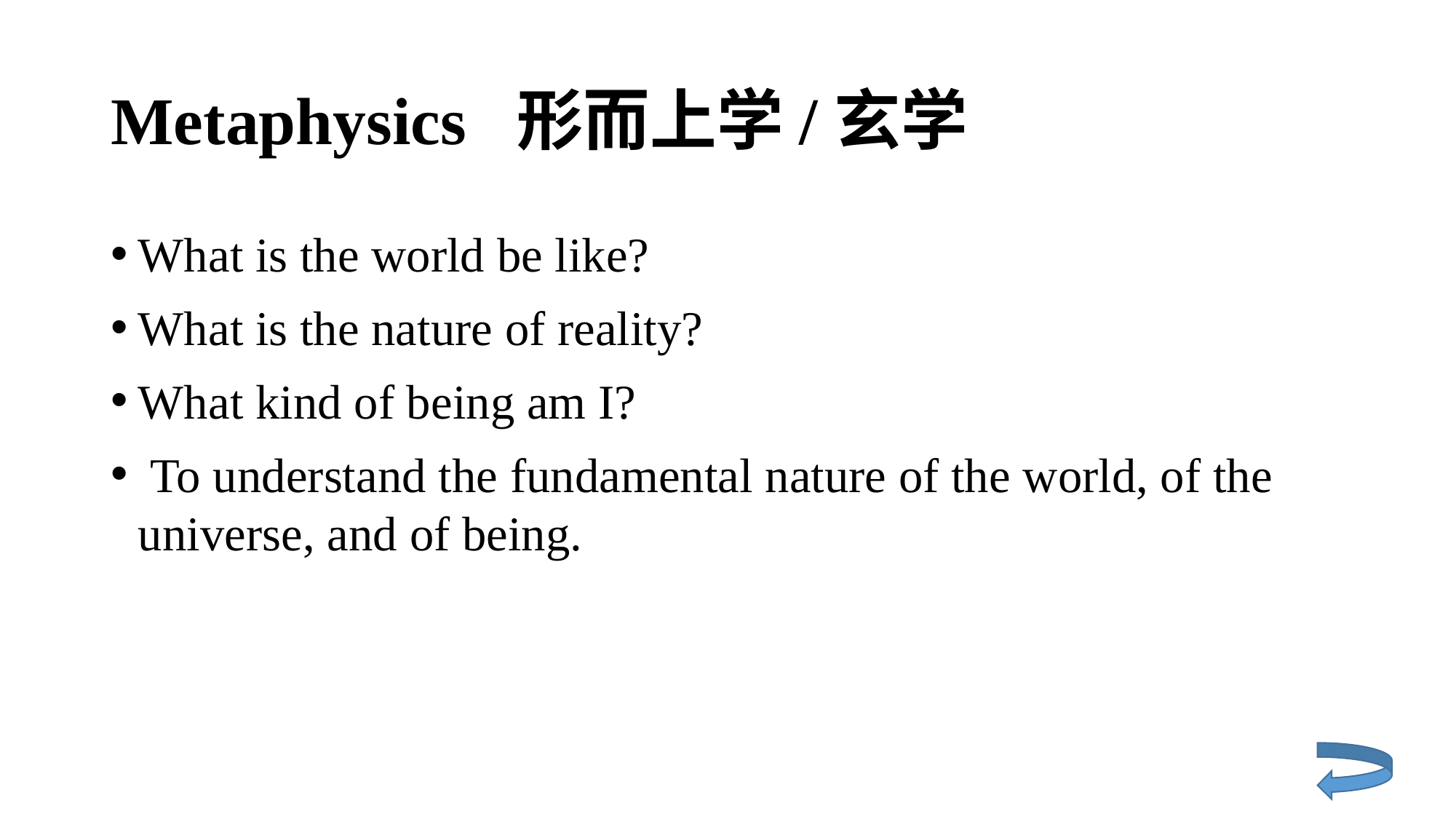

# Metaphysics  形而上学/玄学
What is the world be like?
What is the nature of reality?
What kind of being am I?
 To understand the fundamental nature of the world, of the universe, and of being.